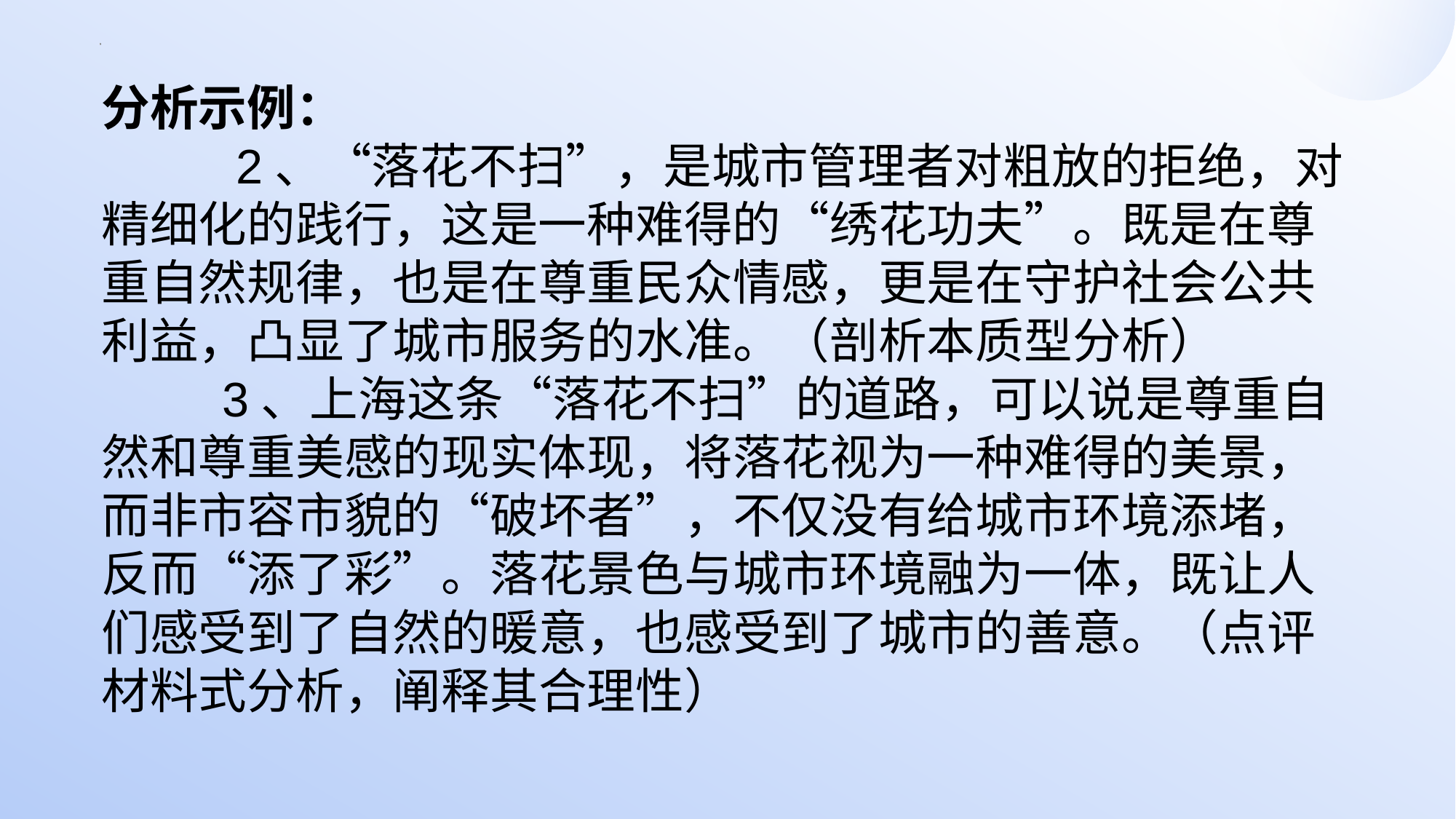

分析示例：
          2、“落花不扫”，是城市管理者对粗放的拒绝，对精细化的践行，这是一种难得的“绣花功夫”。既是在尊重自然规律，也是在尊重民众情感，更是在守护社会公共利益，凸显了城市服务的水准。（剖析本质型分析）
         3、上海这条“落花不扫”的道路，可以说是尊重自然和尊重美感的现实体现，将落花视为一种难得的美景，而非市容市貌的“破坏者”，不仅没有给城市环境添堵，反而“添了彩”。落花景色与城市环境融为一体，既让人们感受到了自然的暖意，也感受到了城市的善意。（点评材料式分析，阐释其合理性）